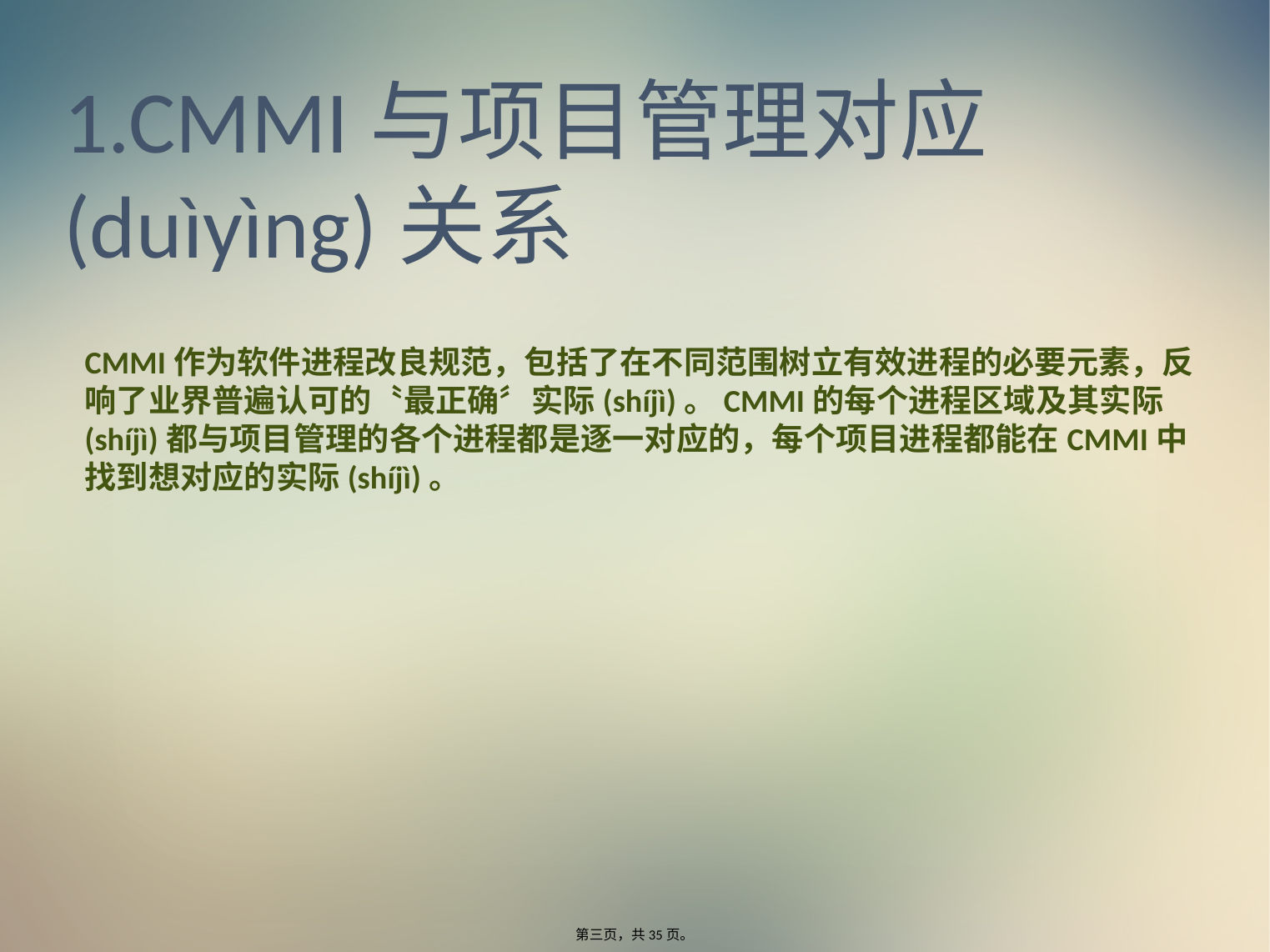

1.CMMI与项目管理对应(duìyìng)关系

CMMI作为软件进程改良规范，包括了在不同范围树立有效进程的必要元素，反响了业界普遍认可的〝最正确〞实际(shíjì)。CMMI的每个进程区域及其实际(shíjì)都与项目管理的各个进程都是逐一对应的，每个项目进程都能在CMMI中找到想对应的实际(shíjì)。
第三页，共35页。